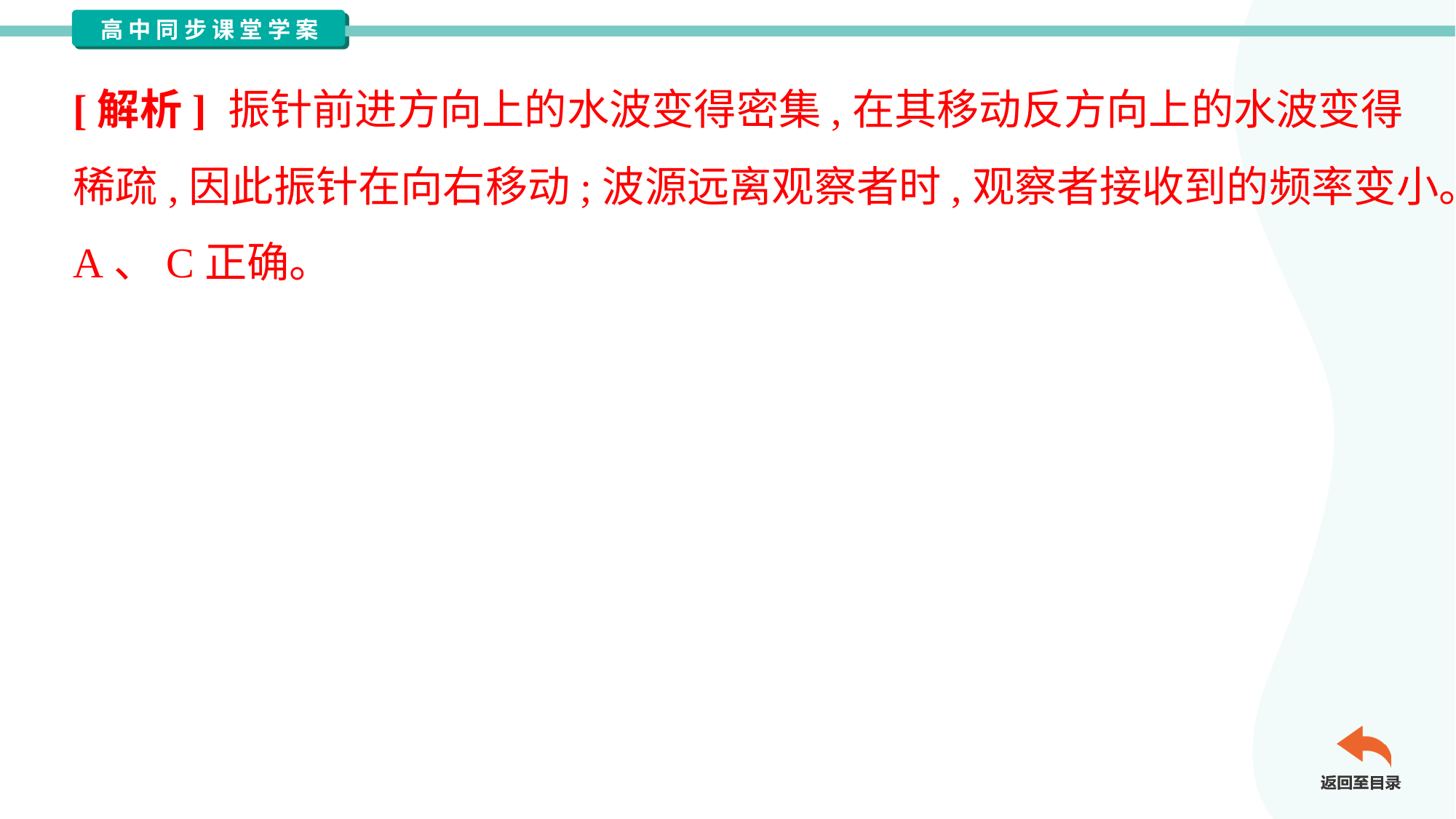

[解析] 振针前进方向上的水波变得密集,在其移动反方向上的水波变得
稀疏,因此振针在向右移动;波源远离观察者时,观察者接收到的频率变小。
A、C正确。